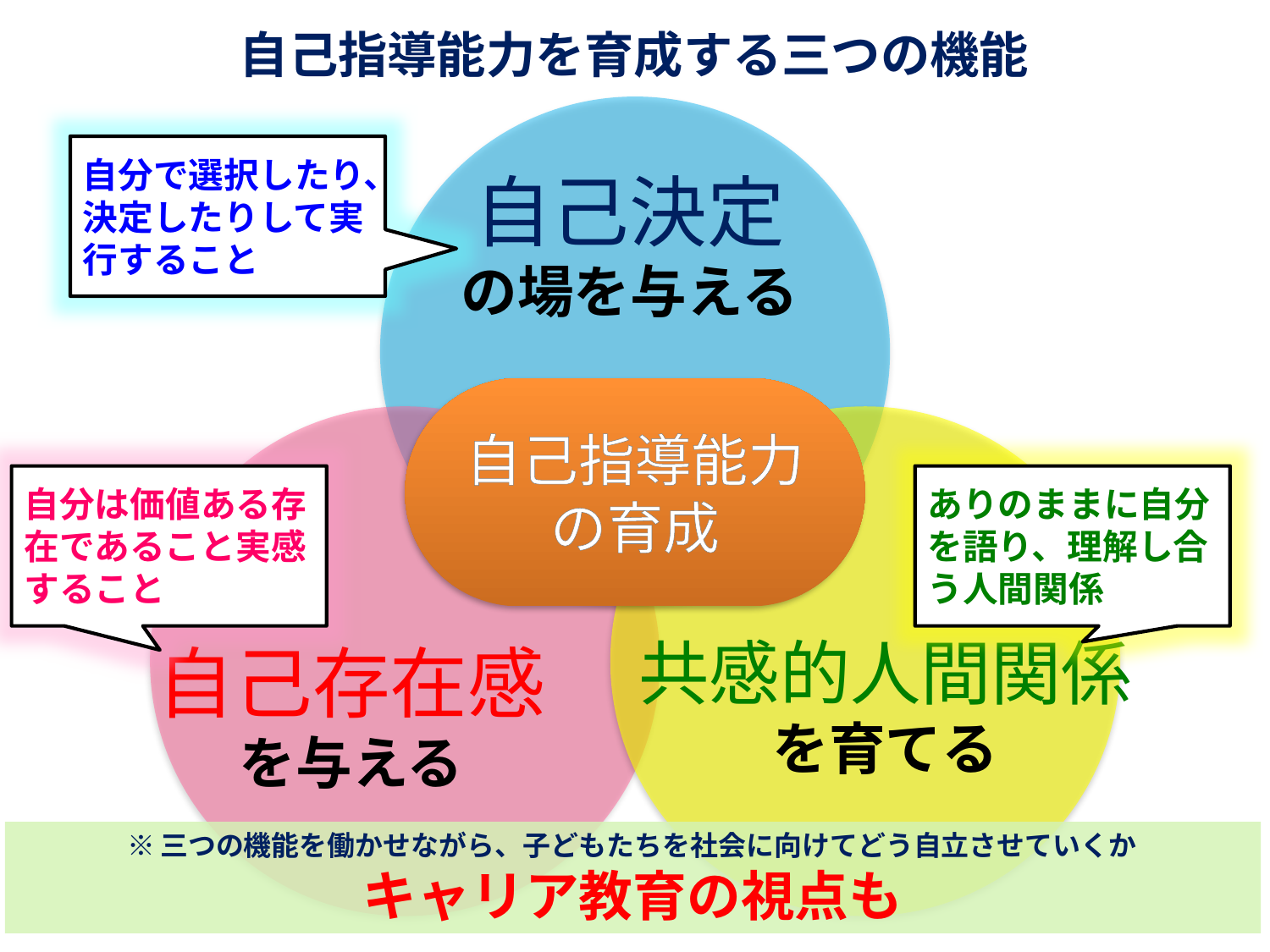

自己指導能力を育成する三つの機能

自己決定
の場を与える
自分で選択したり、決定したりして実行すること
自己指導能力
の育成

自己存在感
を与える

共感的人間関係
を育てる
自分は価値ある存在であること実感すること
ありのままに自分を語り、理解し合う人間関係
※三つの機能を働かせながら、子どもたちを社会に向けてどう自立させていくか
キャリア教育の視点も